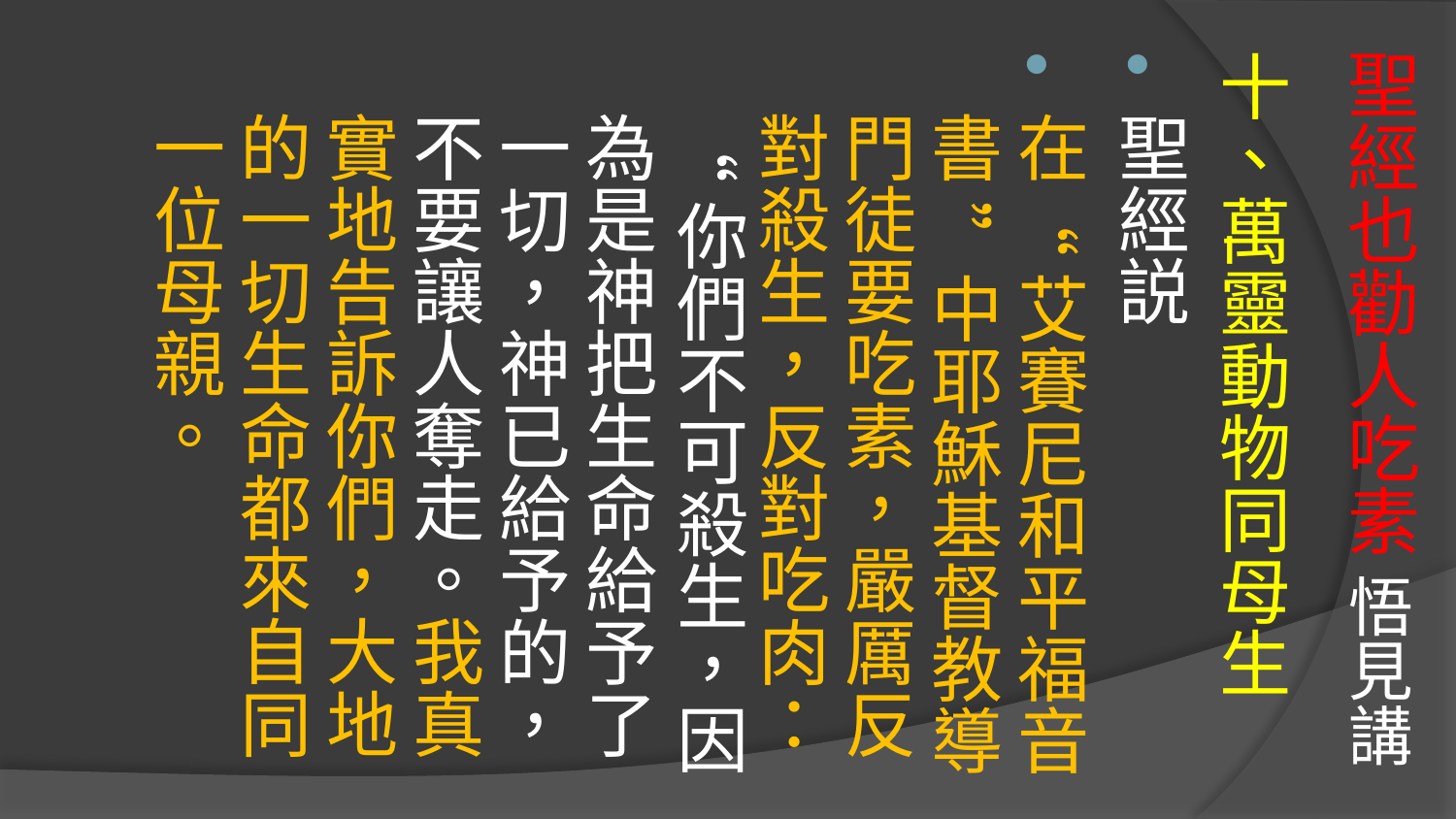

# 聖經也勸人吃素 悟見講
十、萬靈動物同母生
聖經説
在“ 艾賽尼和平福音書 ”中耶穌基督教導門徒要吃素，嚴厲反對殺生，反對吃肉：“ 你們不可殺生，因為是神把生命給予了一切，神已給予的，不要讓人奪走。我真實地告訴你們，大地的一切生命都來自同一位母親。